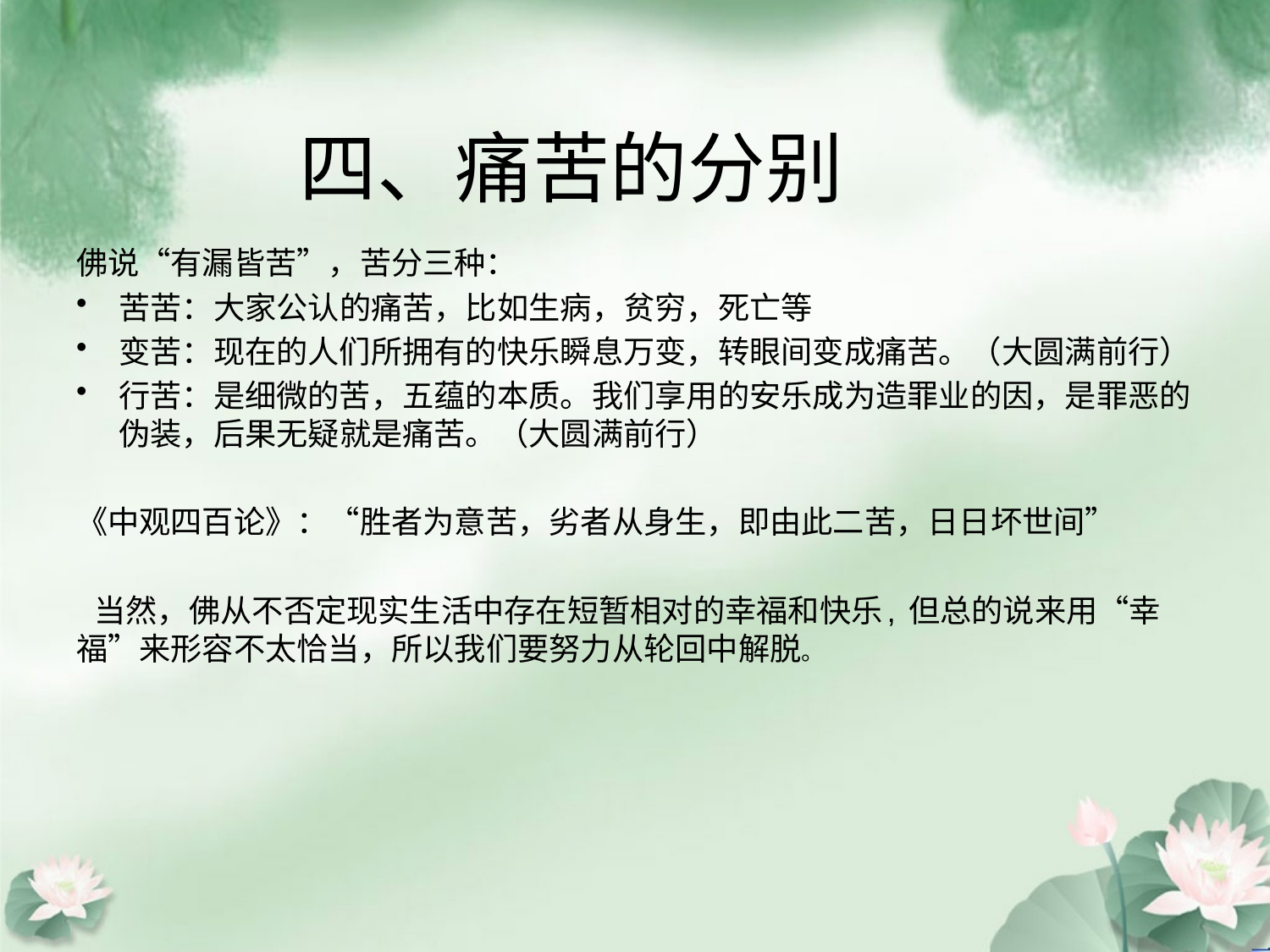

# 四、痛苦的分别

佛说“有漏皆苦”，苦分三种：
苦苦：大家公认的痛苦，比如生病，贫穷，死亡等
变苦：现在的人们所拥有的快乐瞬息万变，转眼间变成痛苦。（大圆满前行）
行苦：是细微的苦，五蕴的本质。我们享用的安乐成为造罪业的因，是罪恶的伪装，后果无疑就是痛苦。（大圆满前行）

《中观四百论》：“胜者为意苦，劣者从身生，即由此二苦，日日坏世间”

  当然，佛从不否定现实生活中存在短暂相对的幸福和快乐, 但总的说来用“幸福”来形容不太恰当，所以我们要努力从轮回中解脱。